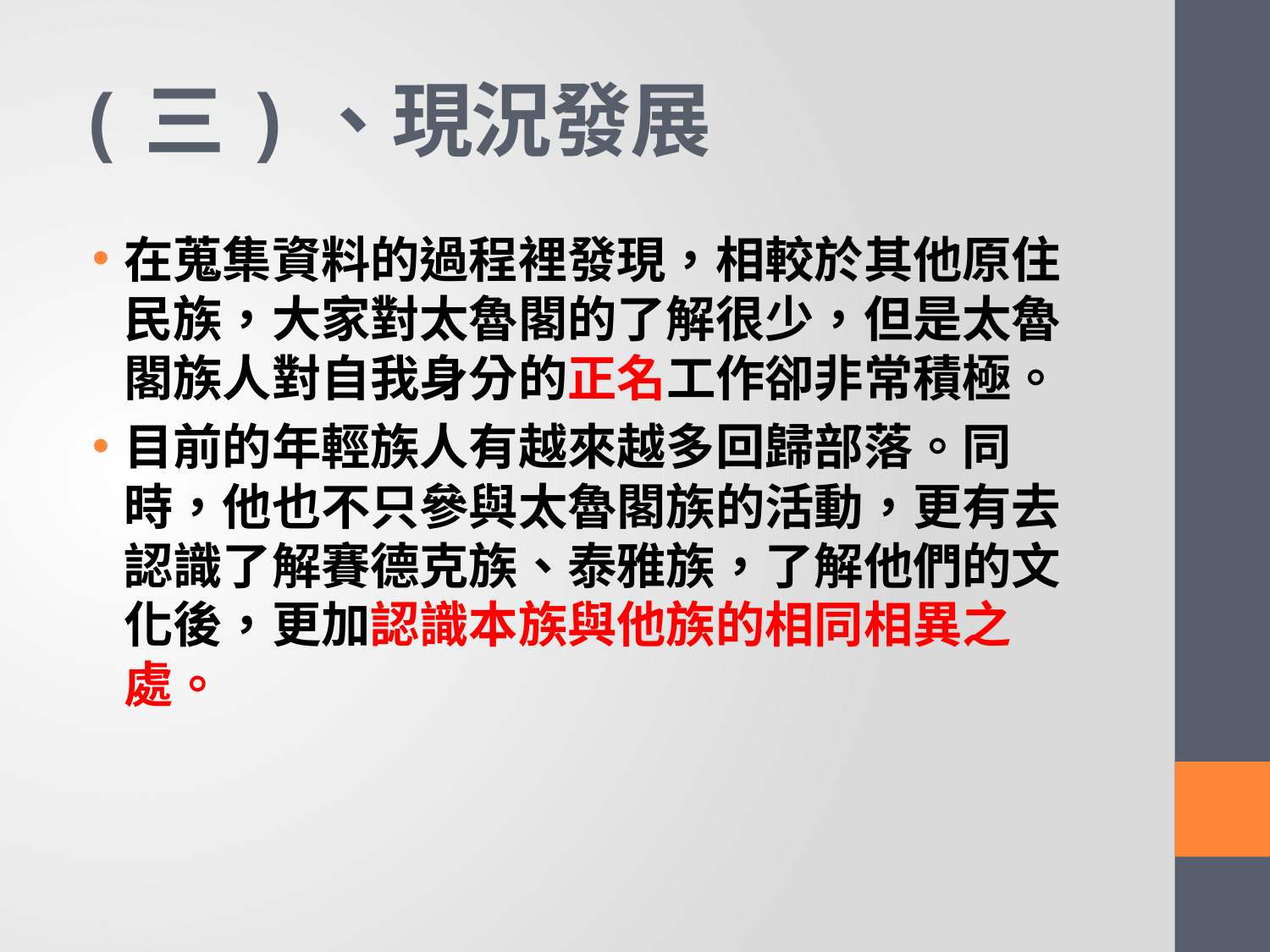

# (三)、現況發展
在蒐集資料的過程裡發現，相較於其他原住民族，大家對太魯閣的了解很少，但是太魯閣族人對自我身分的正名工作卻非常積極。
目前的年輕族人有越來越多回歸部落。同時，他也不只參與太魯閣族的活動，更有去認識了解賽德克族、泰雅族，了解他們的文化後，更加認識本族與他族的相同相異之處。